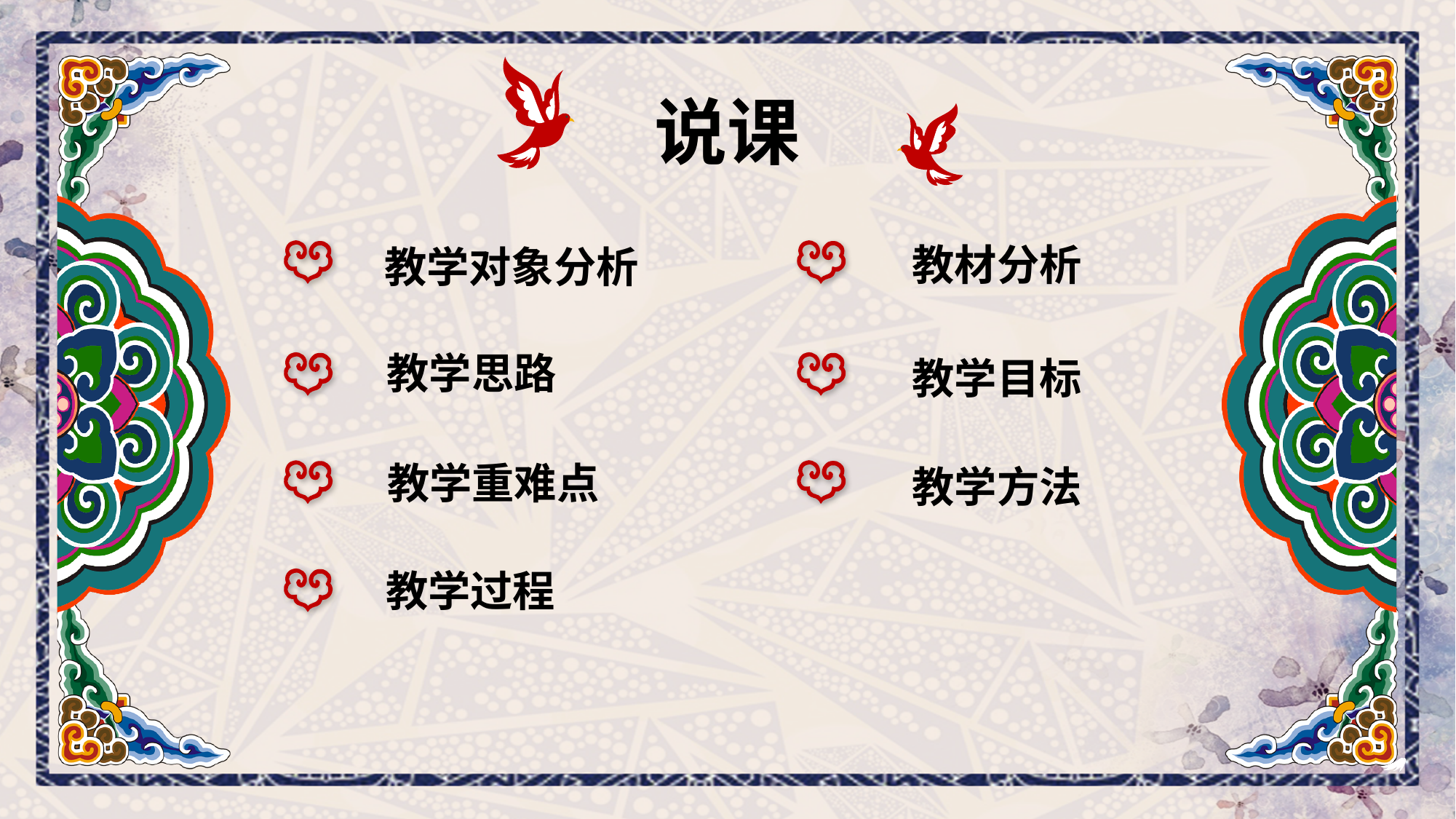

说课

教材分析
教学对象分析

教学思路
教学目标

教学重难点
教学方法

教学过程